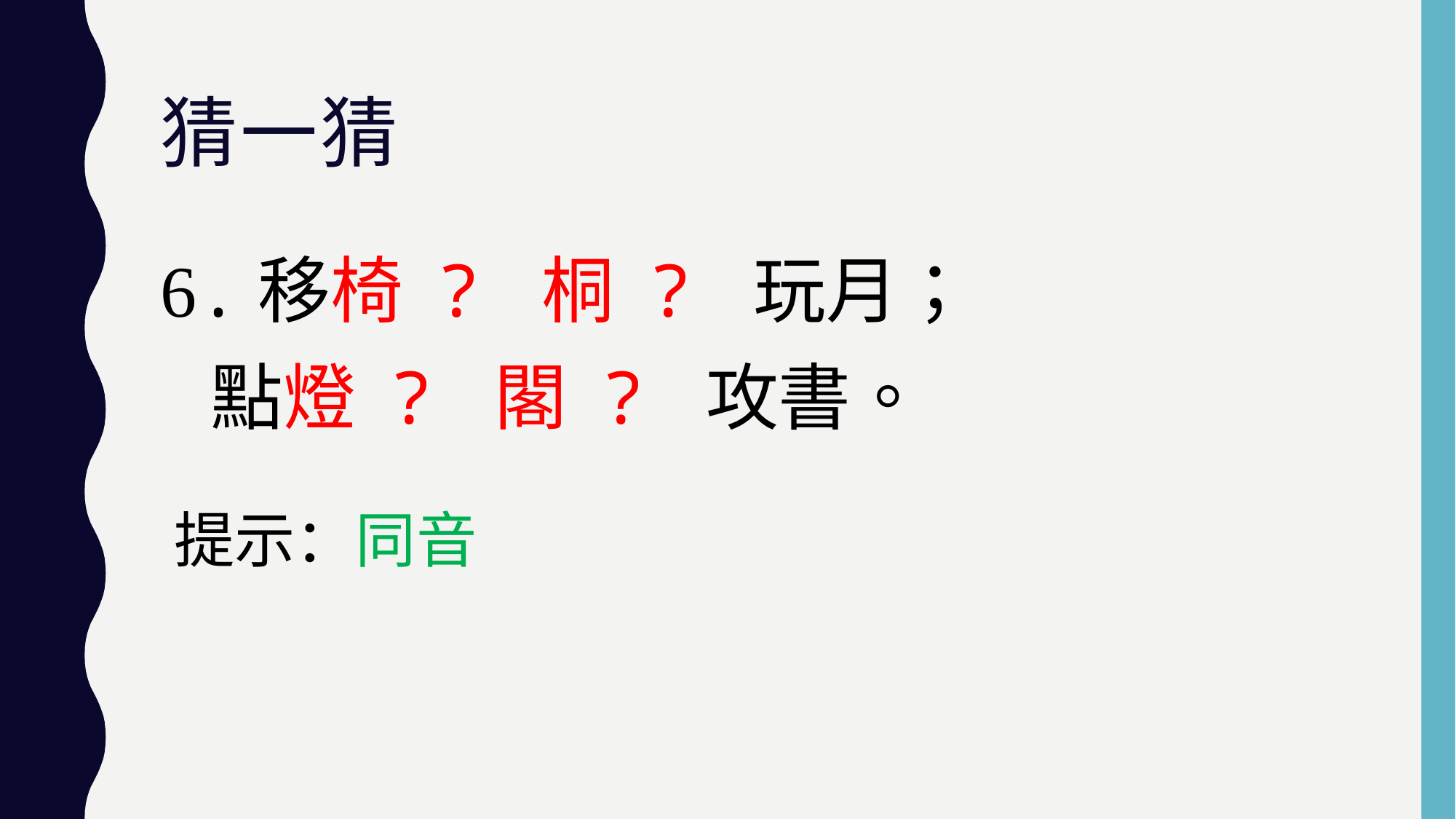

# 猜一猜
6.移椅 ? 桐 ? 玩月；
  點燈 ? 閣 ? 攻書。
提示：同音